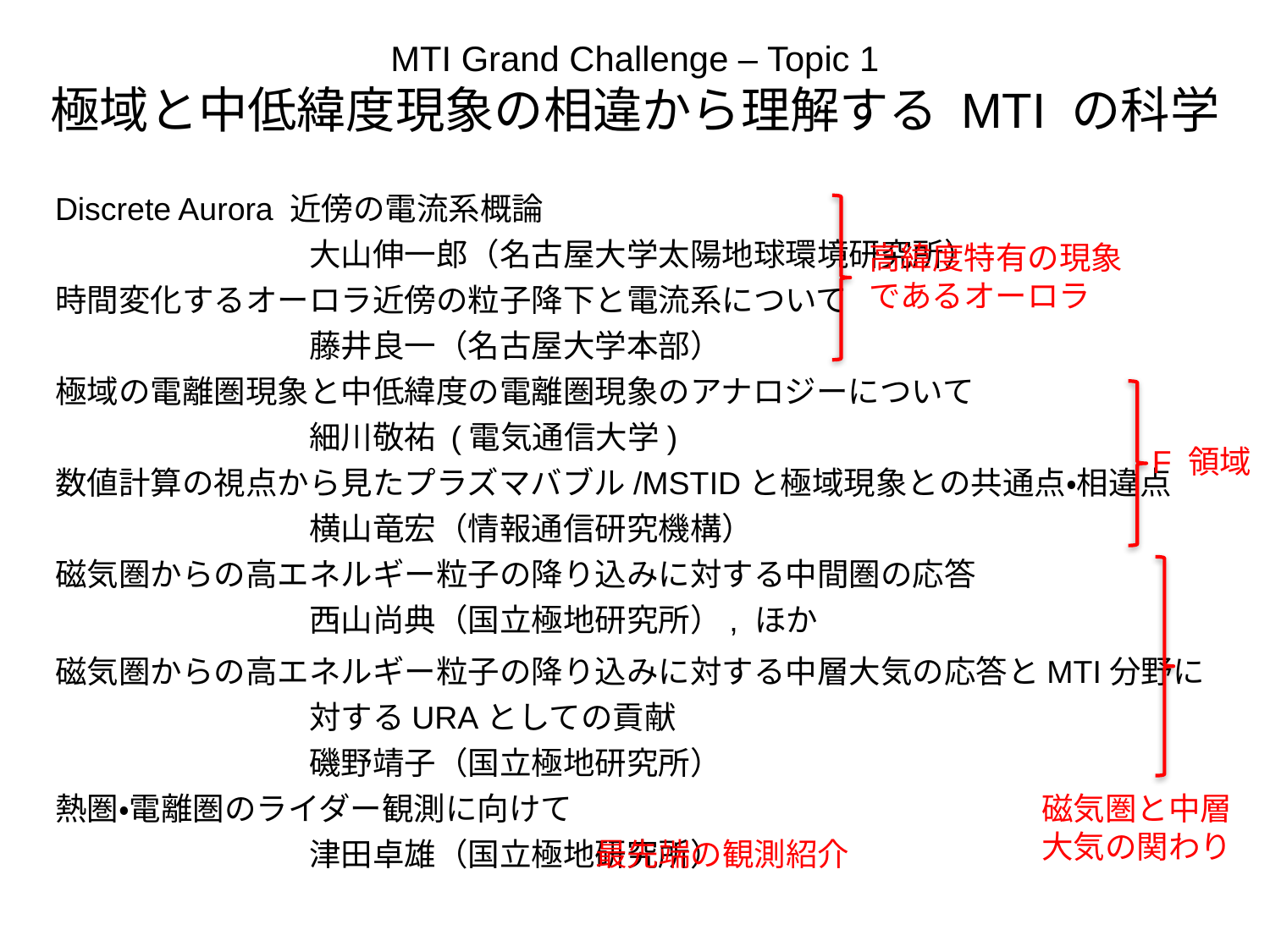

# MTI Grand Challenge – Topic 1 極域と中低緯度現象の相違から理解する MTI の科学
Discrete Aurora 近傍の電流系概論
		大山伸一郎（名古屋大学太陽地球環境研究所）
時間変化するオーロラ近傍の粒子降下と電流系について
		藤井良一（名古屋大学本部）
極域の電離圏現象と中低緯度の電離圏現象のアナロジーについて
		細川敬祐 (電気通信大学)
数値計算の視点から見たプラズマバブル/MSTIDと極域現象との共通点・相違点
		横山竜宏（情報通信研究機構）
磁気圏からの高エネルギー粒子の降り込みに対する中間圏の応答
		西山尚典（国立極地研究所）, ほか
磁気圏からの高エネルギー粒子の降り込みに対する中層大気の応答とMTI分野に
		対するURAとしての貢献
		磯野靖子（国立極地研究所）
熱圏・電離圏のライダー観測に向けて
		津田卓雄（国立極地研究所）

高緯度特有の現象
であるオーロラ

F 領域

磁気圏と中層
大気の関わり
最先端の観測紹介